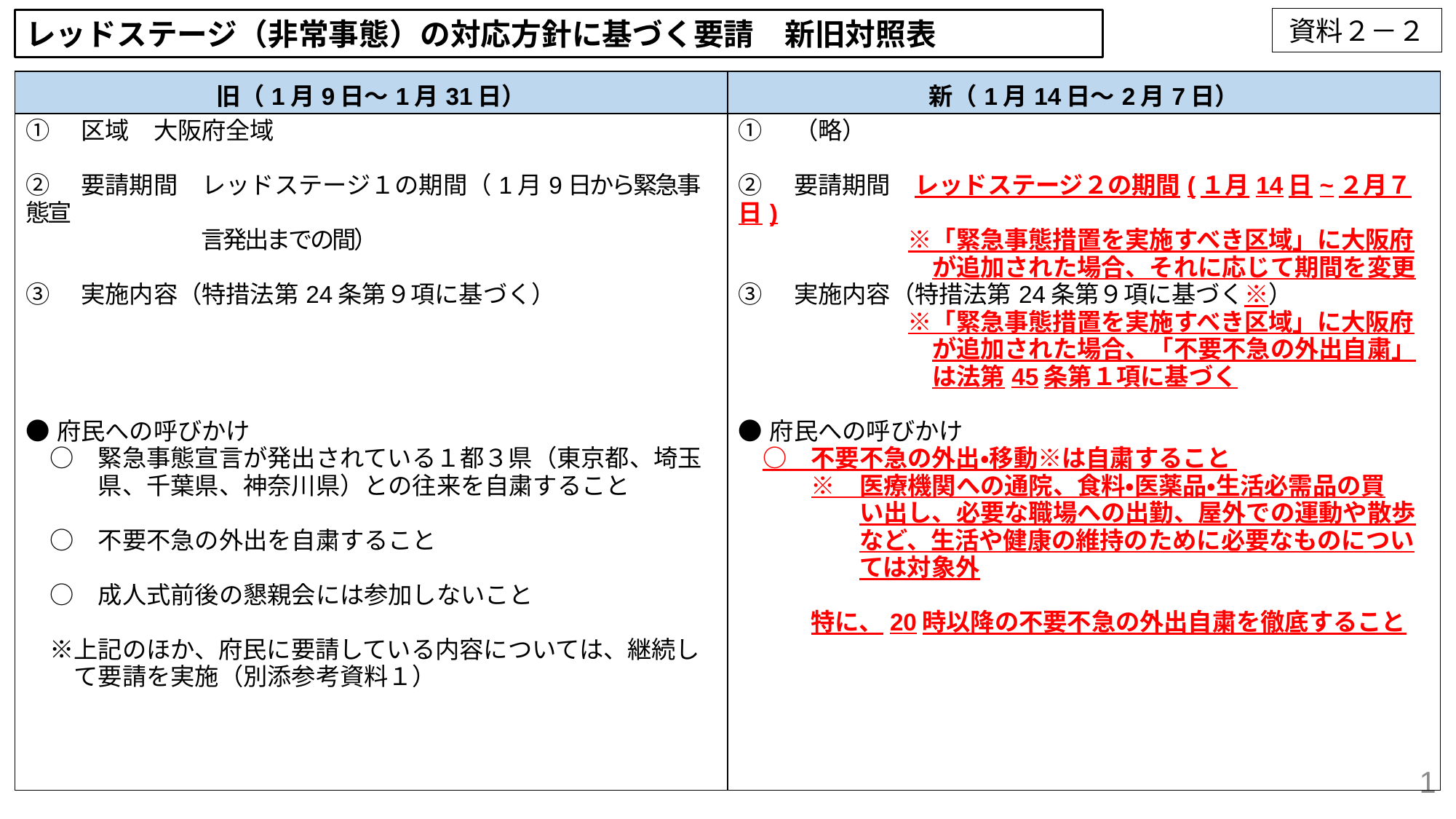

資料２－２
レッドステージ（非常事態）の対応方針に基づく要請　新旧対照表

| 旧（1月9日～1月31日） | 新（1月14日～2月7日） |
| --- | --- |
| ①　区域　大阪府全域 ②　要請期間　レッドステージ１の期間（1月9日から緊急事態宣 　　　　　　　　言発出までの間） ③　実施内容（特措法第24条第９項に基づく） ●府民への呼びかけ 　○　緊急事態宣言が発出されている１都３県（東京都、埼玉 　　　県、千葉県、神奈川県）との往来を自粛すること 　○　不要不急の外出を自粛すること 　○　成人式前後の懇親会には参加しないこと 　※上記のほか、府民に要請している内容については、継続し 　　て要請を実施（別添参考資料１） | ①　（略） ②　要請期間　レッドステージ２の期間(１月14日~２月７日) 　　　　　　　※「緊急事態措置を実施すべき区域」に大阪府 　　　　　　　　が追加された場合、それに応じて期間を変更 ③　実施内容（特措法第24条第９項に基づく※） 　　　　　　　※「緊急事態措置を実施すべき区域」に大阪府 　　　　　　　　が追加された場合、「不要不急の外出自粛」 　　　　　　　　は法第45条第１項に基づく ●府民への呼びかけ 　○　不要不急の外出・移動※は自粛すること 　　　※　医療機関への通院、食料・医薬品・生活必需品の買 　　　　　い出し、必要な職場への出勤、屋外での運動や散歩 　　　　　など、生活や健康の維持のために必要なものについ 　　　　　ては対象外 　　　特に、20時以降の不要不急の外出自粛を徹底すること |

1